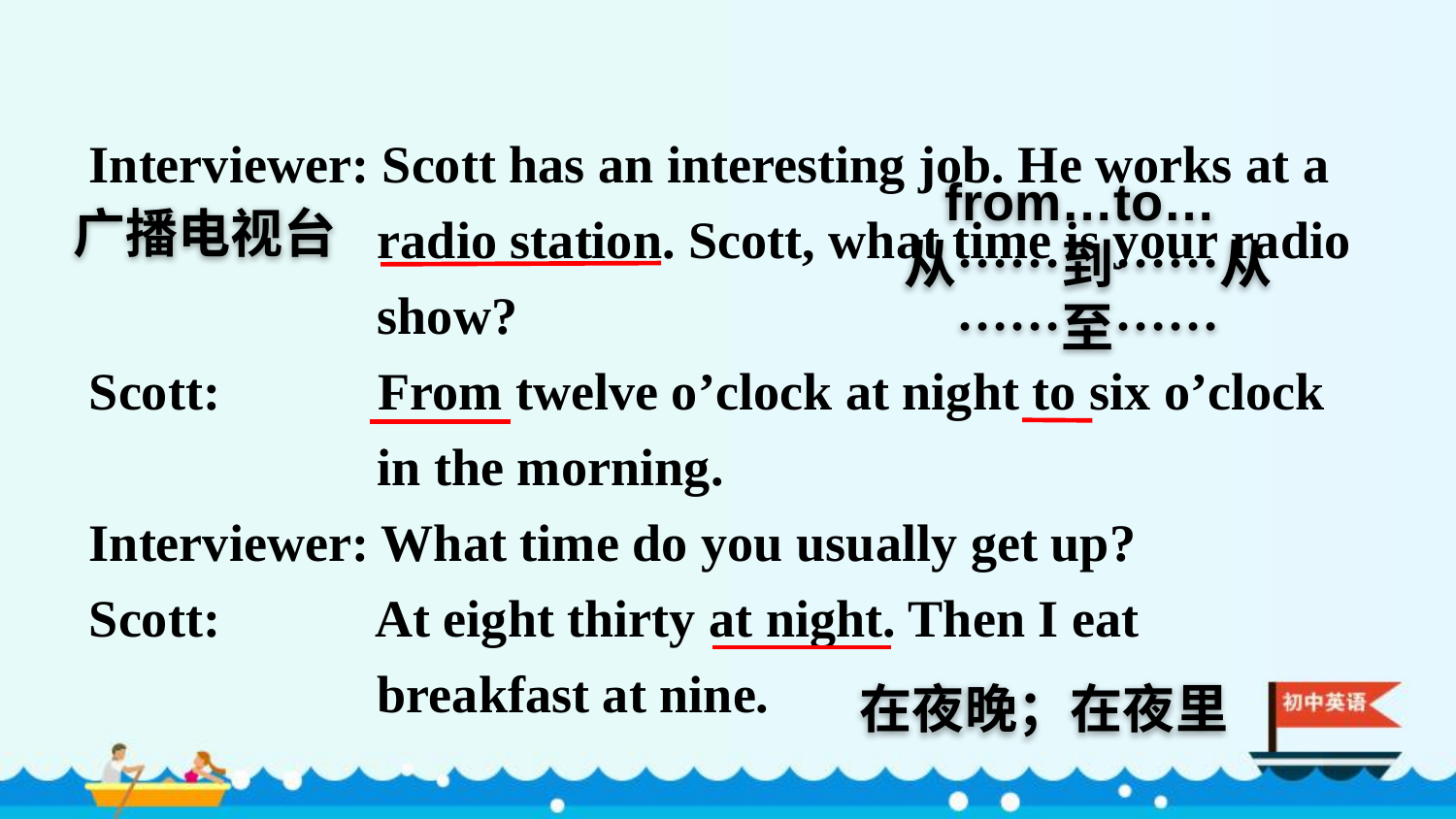

Interviewer: Scott has an interesting job. He works at a
                      radio station. Scott, what time is your radio
                      show?
Scott:            From twelve o’clock at night to six o’clock
                      in the morning.
Interviewer: What time do you usually get up?
Scott:            At eight thirty at night. Then I eat
                      breakfast at nine.
from…to…
从……到……从……至……
广播电视台
在夜晚；在夜里